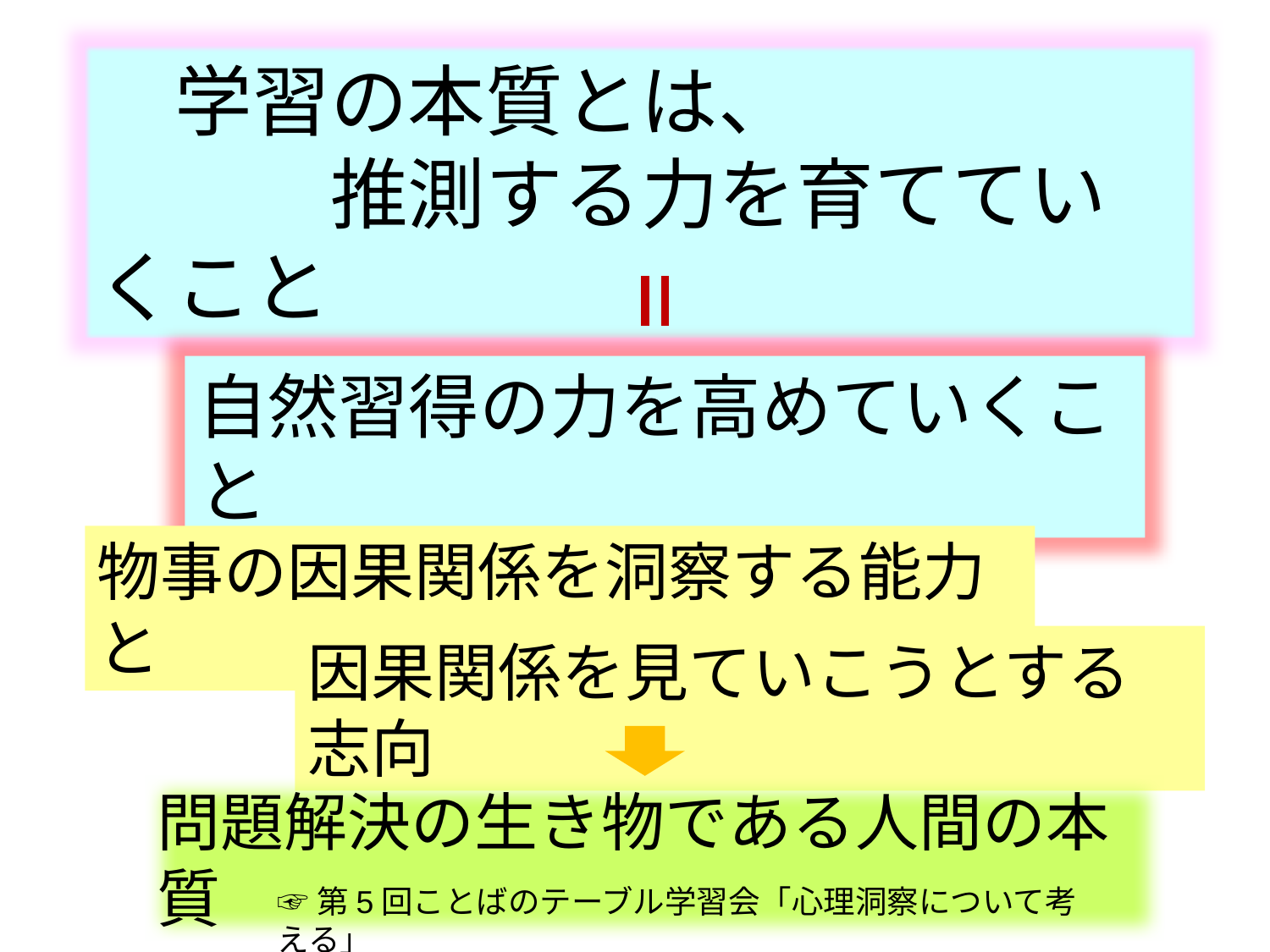

学習の本質とは、
　　　推測する力を育てていくこと
自然習得の力を高めていくこと
物事の因果関係を洞察する能力と
因果関係を見ていこうとする志向

問題解決の生き物である人間の本質
☞第5回ことばのテーブル学習会「心理洞察について考える」